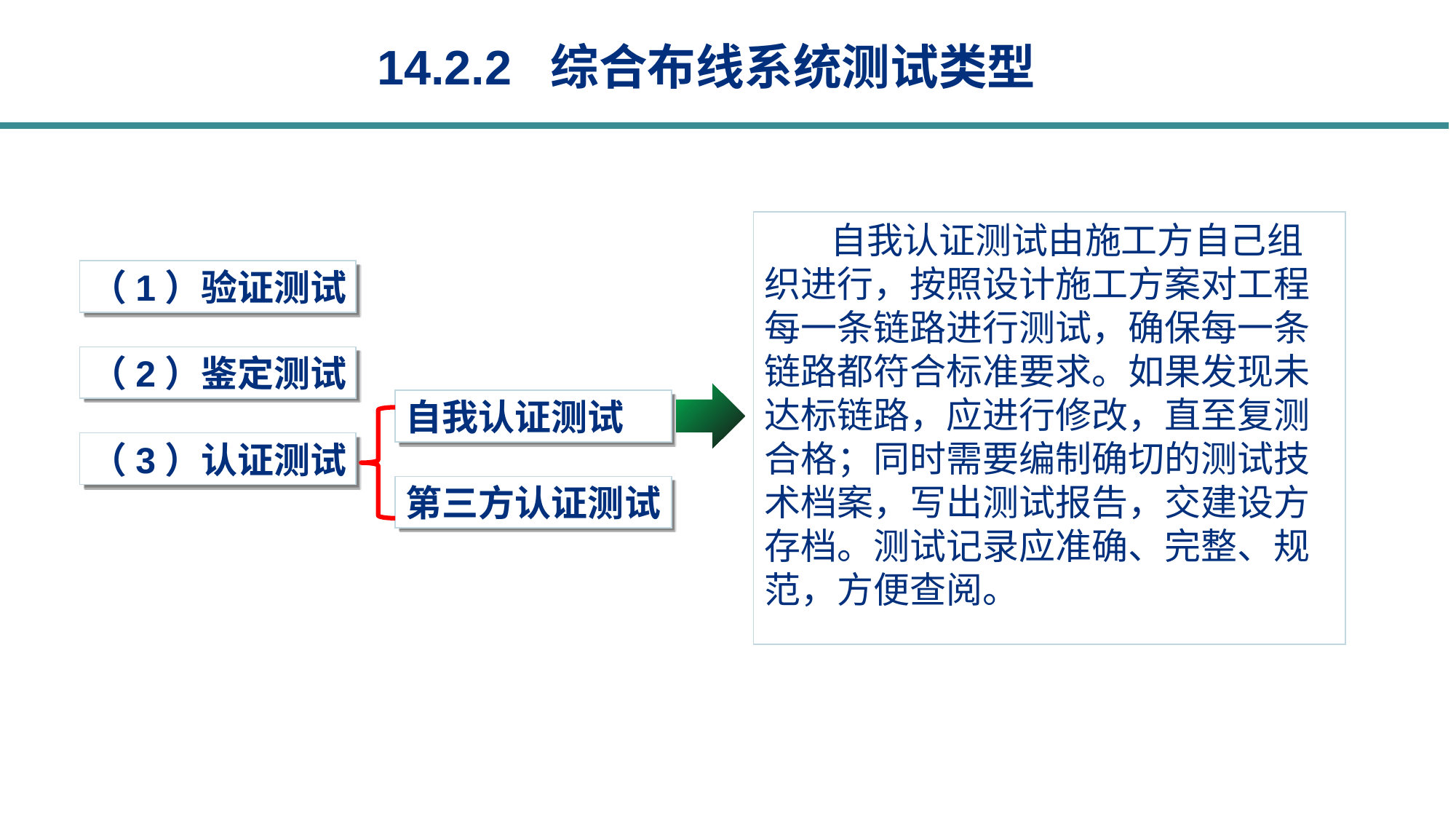

14.2.2  综合布线系统测试类型
       自我认证测试由施工方自己组织进行，按照设计施工方案对工程每一条链路进行测试，确保每一条链路都符合标准要求。如果发现未达标链路，应进行修改，直至复测合格；同时需要编制确切的测试技术档案，写出测试报告，交建设方存档。测试记录应准确、完整、规范，方便查阅。
（1）验证测试
（2）鉴定测试

自我认证测试

（3）认证测试
第三方认证测试